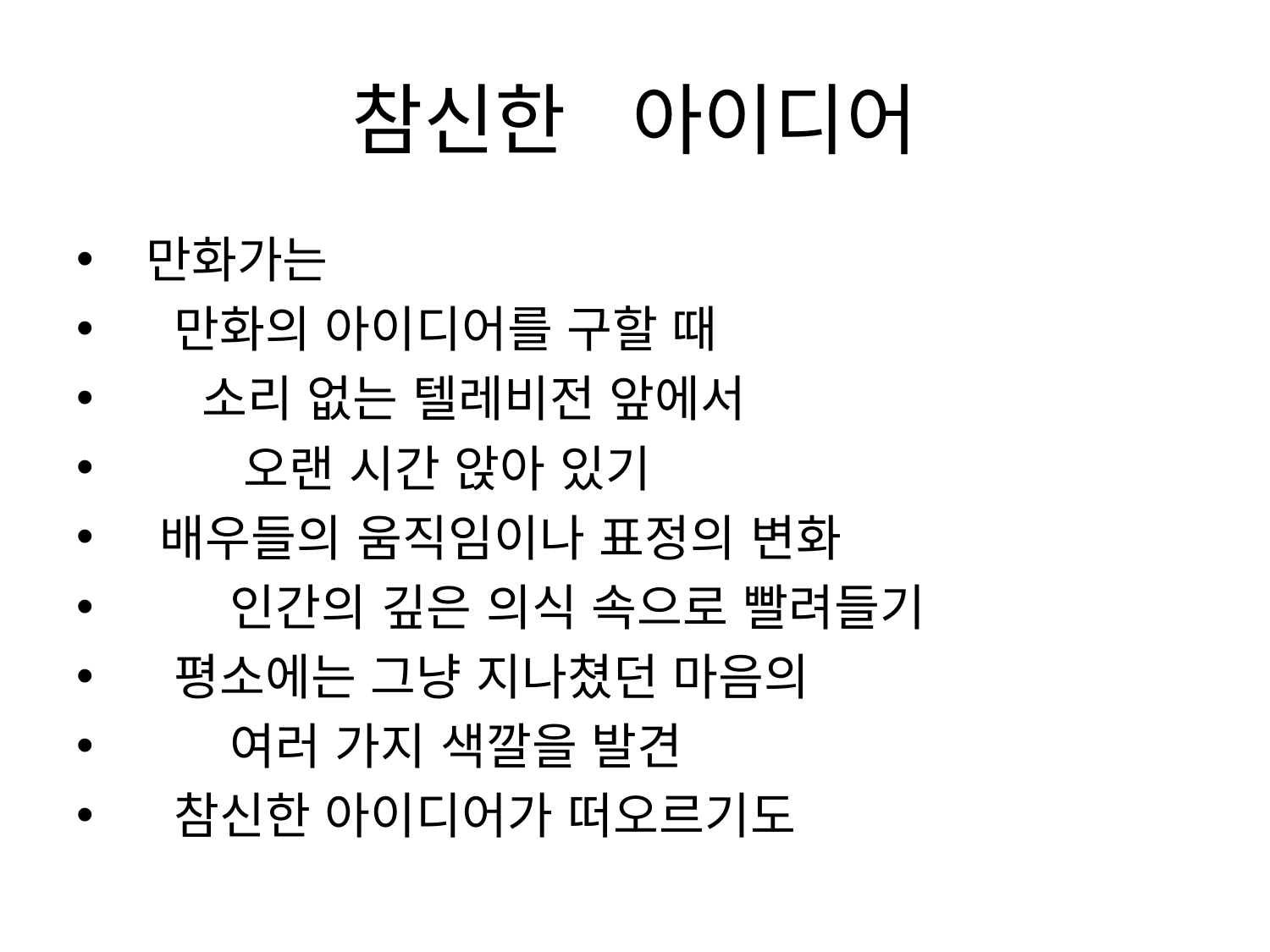

# 참신한   아이디어
 만화가는
   만화의 아이디어를 구할 때
     소리 없는 텔레비전 앞에서
        오랜 시간 앉아 있기
  배우들의 움직임이나 표정의 변화
       인간의 깊은 의식 속으로 빨려들기
   평소에는 그냥 지나쳤던 마음의
       여러 가지 색깔을 발견
   참신한 아이디어가 떠오르기도